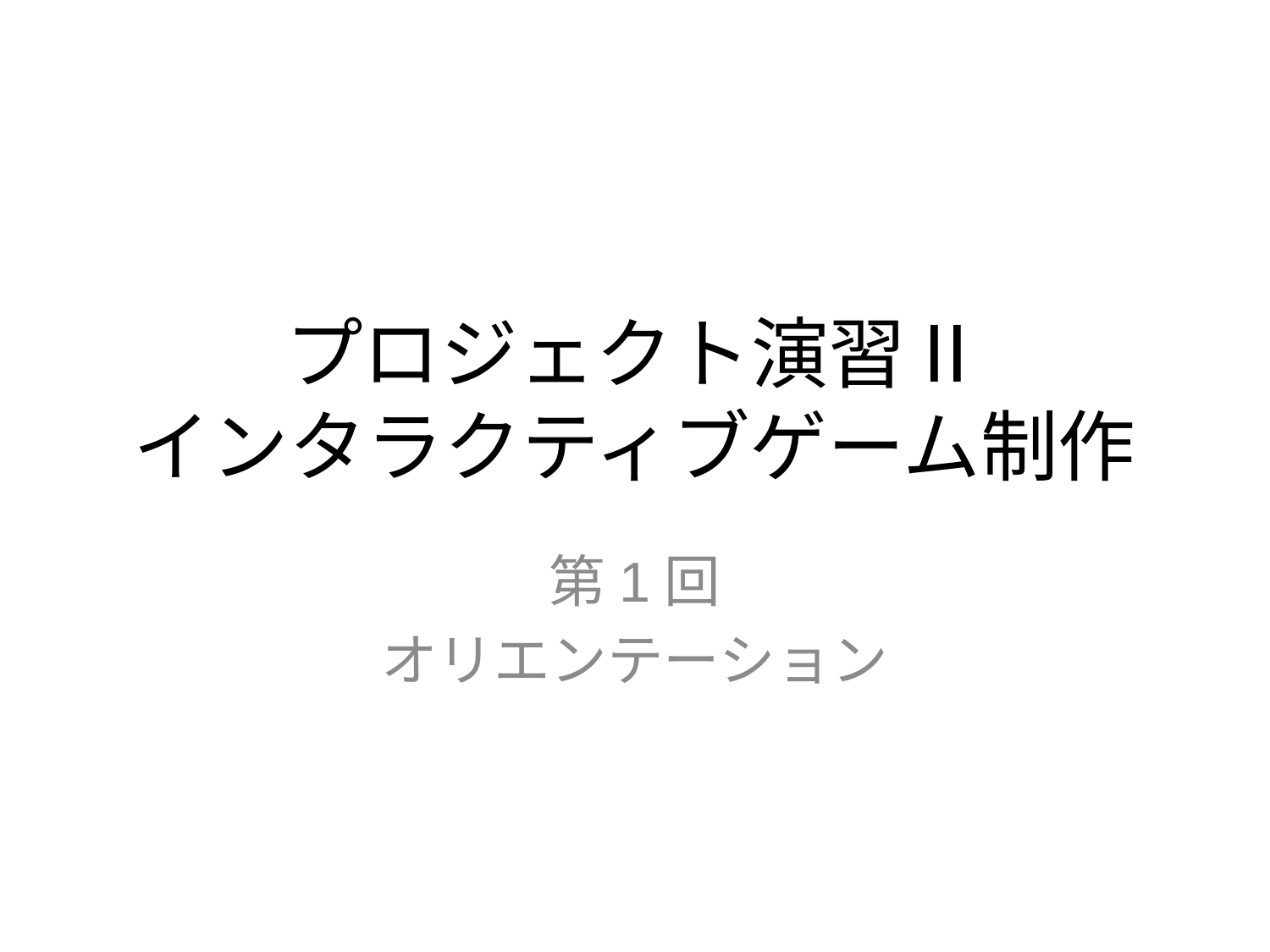

# プロジェクト演習Ⅱ インタラクティブゲーム制作
第1回
オリエンテーション